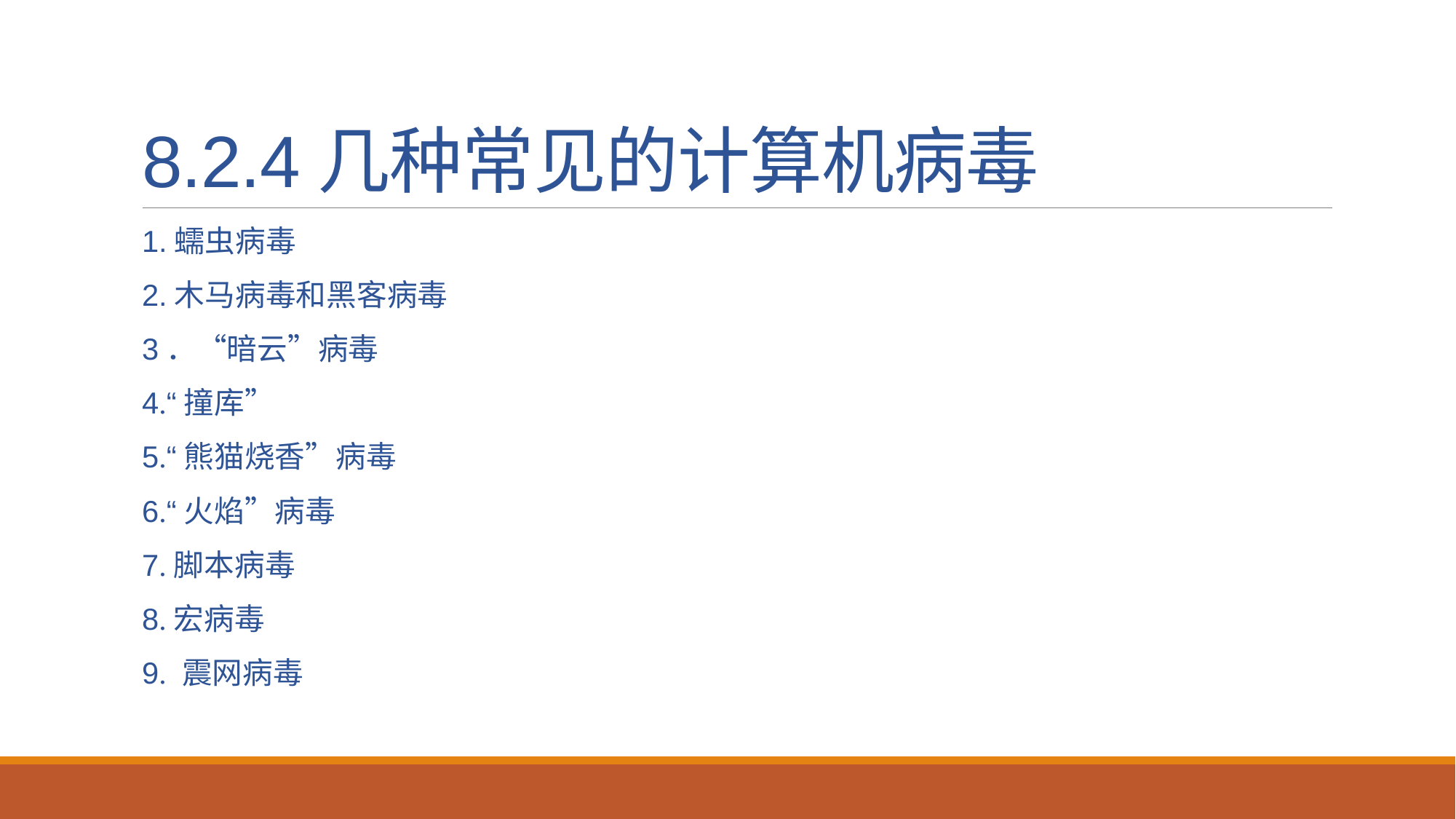

# 8.2.4几种常见的计算机病毒
1.蠕虫病毒
2.木马病毒和黑客病毒
3．“暗云”病毒
4.“撞库”
5.“熊猫烧香”病毒
6.“火焰”病毒
7.脚本病毒
8.宏病毒
9. 震网病毒